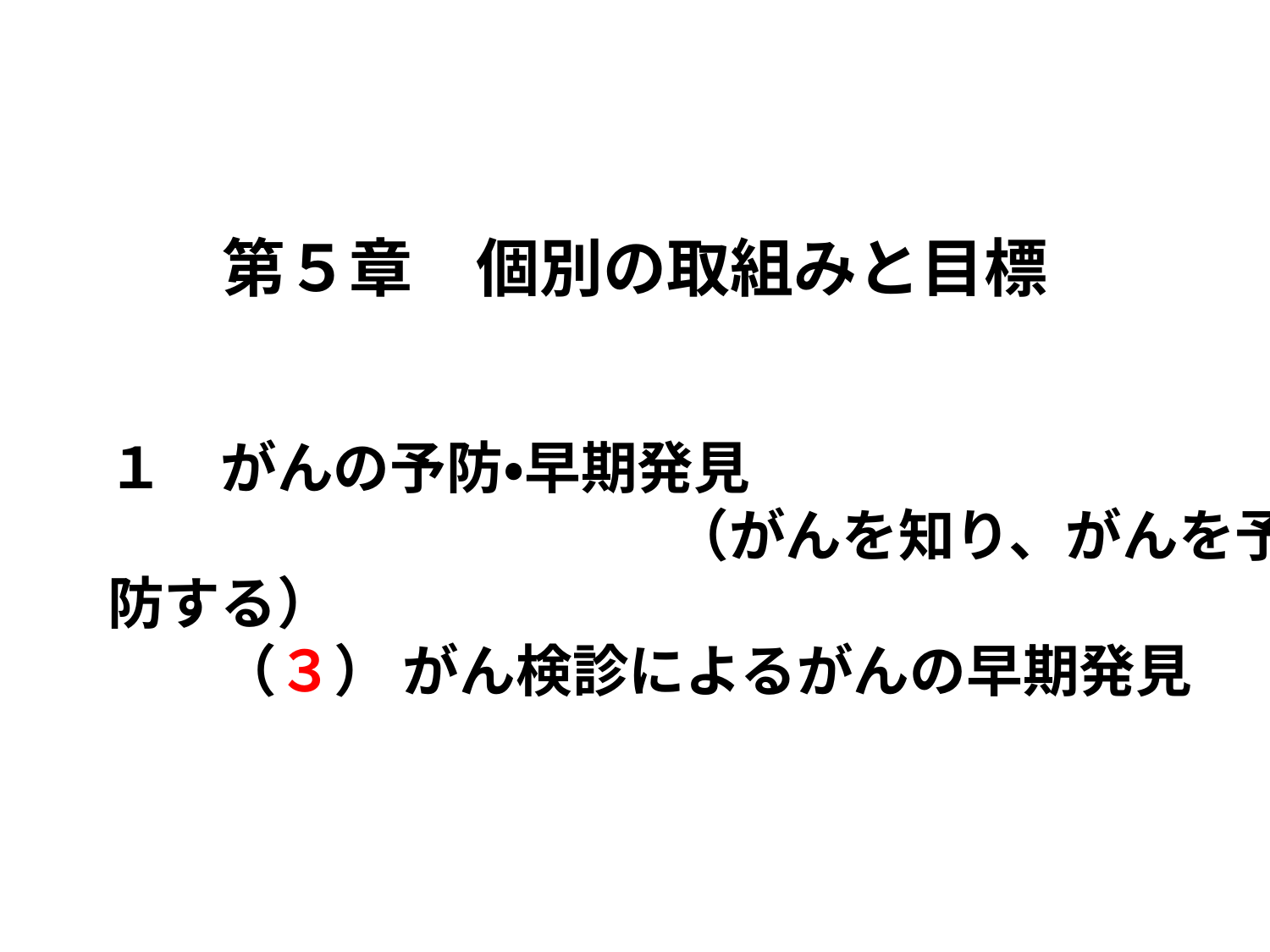

第５章　個別の取組みと目標
１　がんの予防・早期発見
　　　　　　　　　　（がんを知り、がんを予防する）
　　（３） がん検診によるがんの早期発見